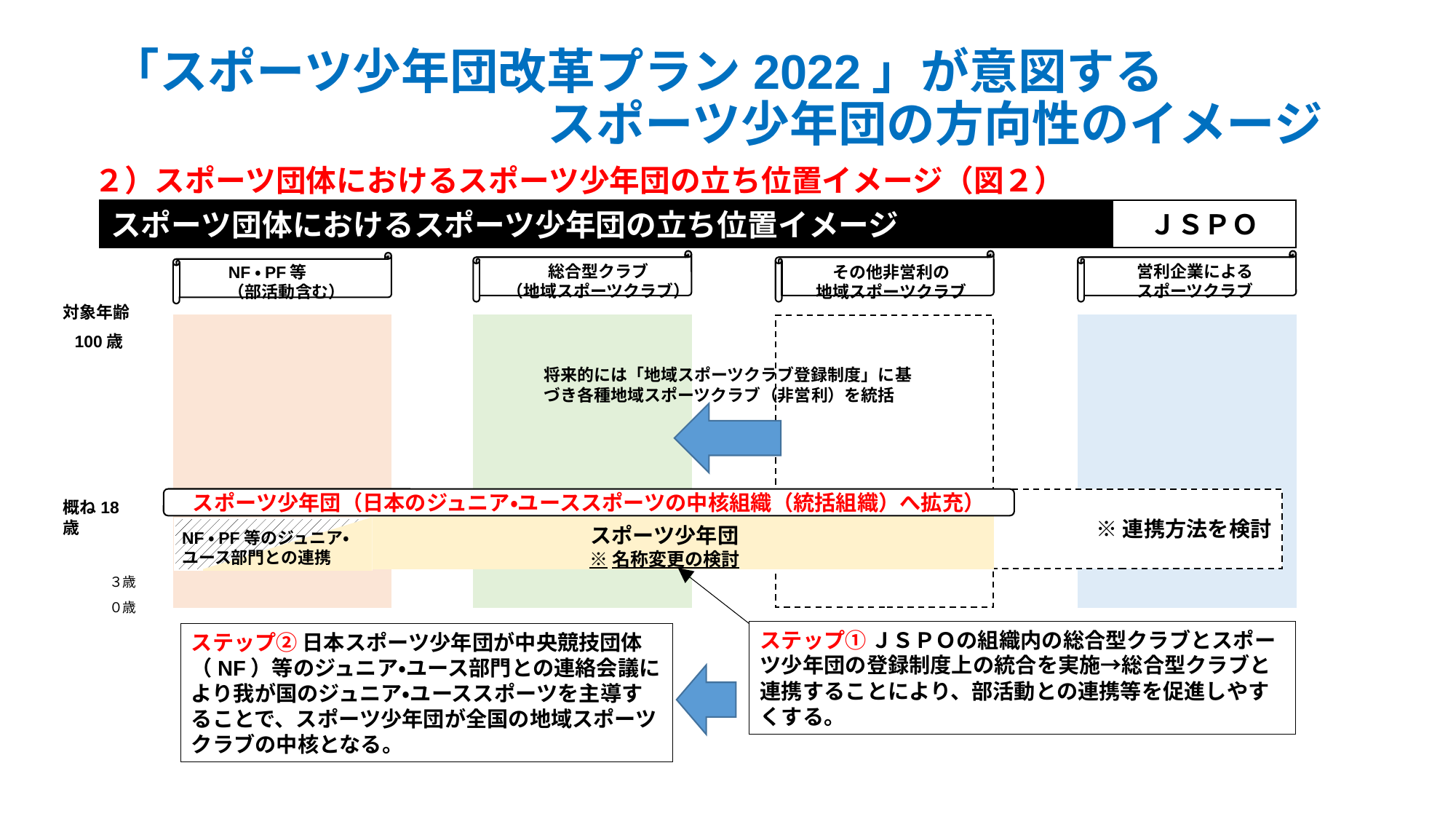

# 「スポーツ少年団改革プラン2022」が意図する 　　　　　　　　　スポーツ少年団の方向性のイメージ
２）スポーツ団体におけるスポーツ少年団の立ち位置イメージ（図２）
スポーツ団体におけるスポーツ少年団の立ち位置イメージ
ＪＳＰＯ

総合型クラブ
（地域スポーツクラブ）
営利企業による
スポーツクラブ
NF・PF等
（部活動含む）
その他非営利の
地域スポーツクラブ
対象年齢

100歳
将来的には「地域スポーツクラブ登録制度」に基づき各種地域スポーツクラブ（非営利）を統括

スポーツ少年団（日本のジュニア・ユーススポーツの中核組織（統括組織）へ拡充）
※連携方法を検討
概ね18歳

スポーツ少年団
※名称変更の検討

NF・PF等のジュニア・ユース部門との連携
３歳
０歳
ステップ① ＪＳＰＯの組織内の総合型クラブとスポーツ少年団の登録制度上の統合を実施→総合型クラブと連携することにより、部活動との連携等を促進しやすくする。
ステップ② 日本スポーツ少年団が中央競技団体（NF）等のジュニア・ユース部門との連絡会議により我が国のジュニア・ユーススポーツを主導することで、スポーツ少年団が全国の地域スポーツクラブの中核となる。